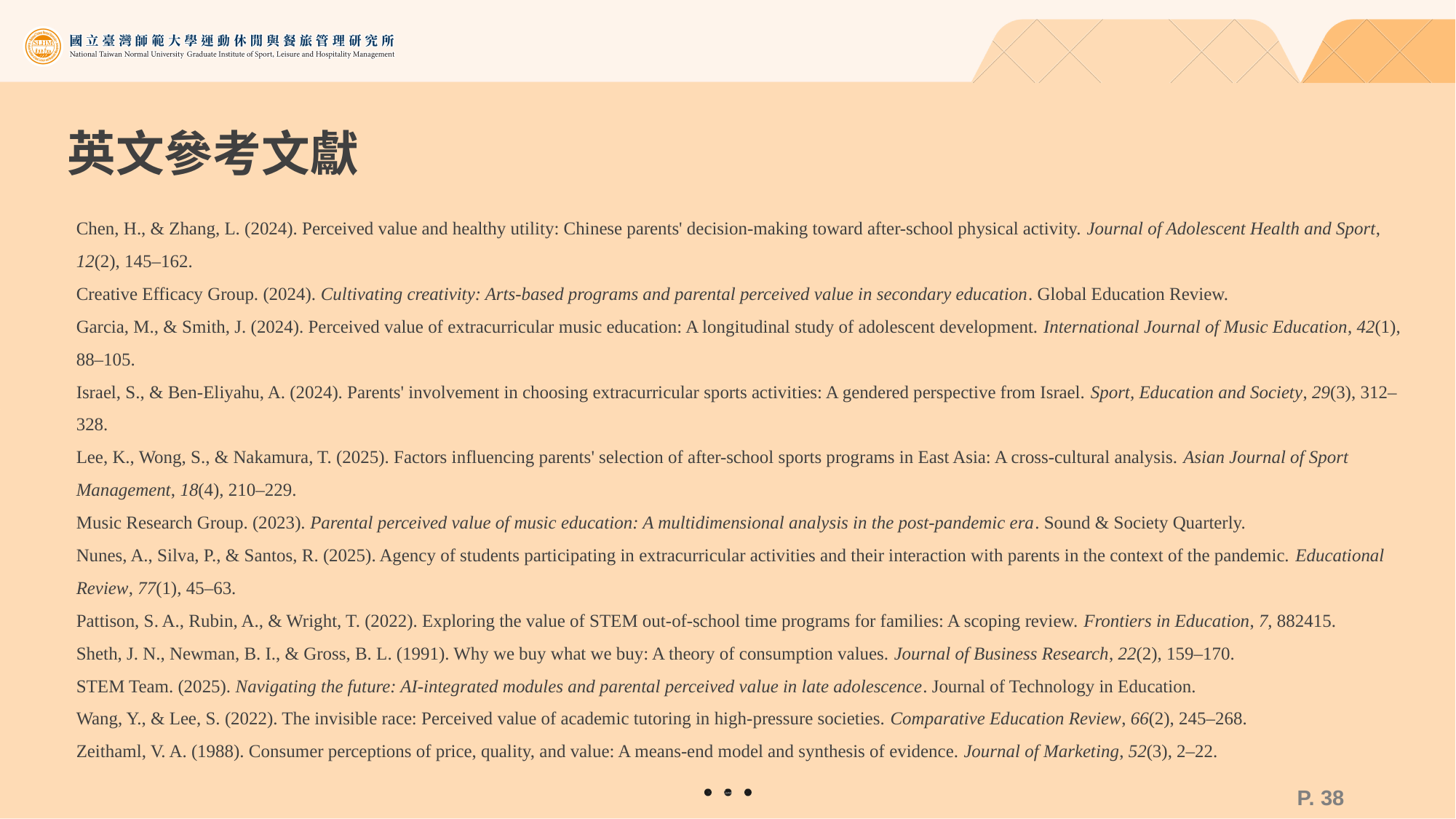

# 英文參考文獻
Chen, H., & Zhang, L. (2024). Perceived value and healthy utility: Chinese parents' decision-making toward after-school physical activity. Journal of Adolescent Health and Sport, 12(2), 145–162.
Creative Efficacy Group. (2024). Cultivating creativity: Arts-based programs and parental perceived value in secondary education. Global Education Review.
Garcia, M., & Smith, J. (2024). Perceived value of extracurricular music education: A longitudinal study of adolescent development. International Journal of Music Education, 42(1), 88–105.
Israel, S., & Ben-Eliyahu, A. (2024). Parents' involvement in choosing extracurricular sports activities: A gendered perspective from Israel. Sport, Education and Society, 29(3), 312–328.
Lee, K., Wong, S., & Nakamura, T. (2025). Factors influencing parents' selection of after-school sports programs in East Asia: A cross-cultural analysis. Asian Journal of Sport Management, 18(4), 210–229.
Music Research Group. (2023). Parental perceived value of music education: A multidimensional analysis in the post-pandemic era. Sound & Society Quarterly.
Nunes, A., Silva, P., & Santos, R. (2025). Agency of students participating in extracurricular activities and their interaction with parents in the context of the pandemic. Educational Review, 77(1), 45–63.
Pattison, S. A., Rubin, A., & Wright, T. (2022). Exploring the value of STEM out-of-school time programs for families: A scoping review. Frontiers in Education, 7, 882415.
Sheth, J. N., Newman, B. I., & Gross, B. L. (1991). Why we buy what we buy: A theory of consumption values. Journal of Business Research, 22(2), 159–170.
STEM Team. (2025). Navigating the future: AI-integrated modules and parental perceived value in late adolescence. Journal of Technology in Education.
Wang, Y., & Lee, S. (2022). The invisible race: Perceived value of academic tutoring in high-pressure societies. Comparative Education Review, 66(2), 245–268.
Zeithaml, V. A. (1988). Consumer perceptions of price, quality, and value: A means-end model and synthesis of evidence. Journal of Marketing, 52(3), 2–22.
P. 38